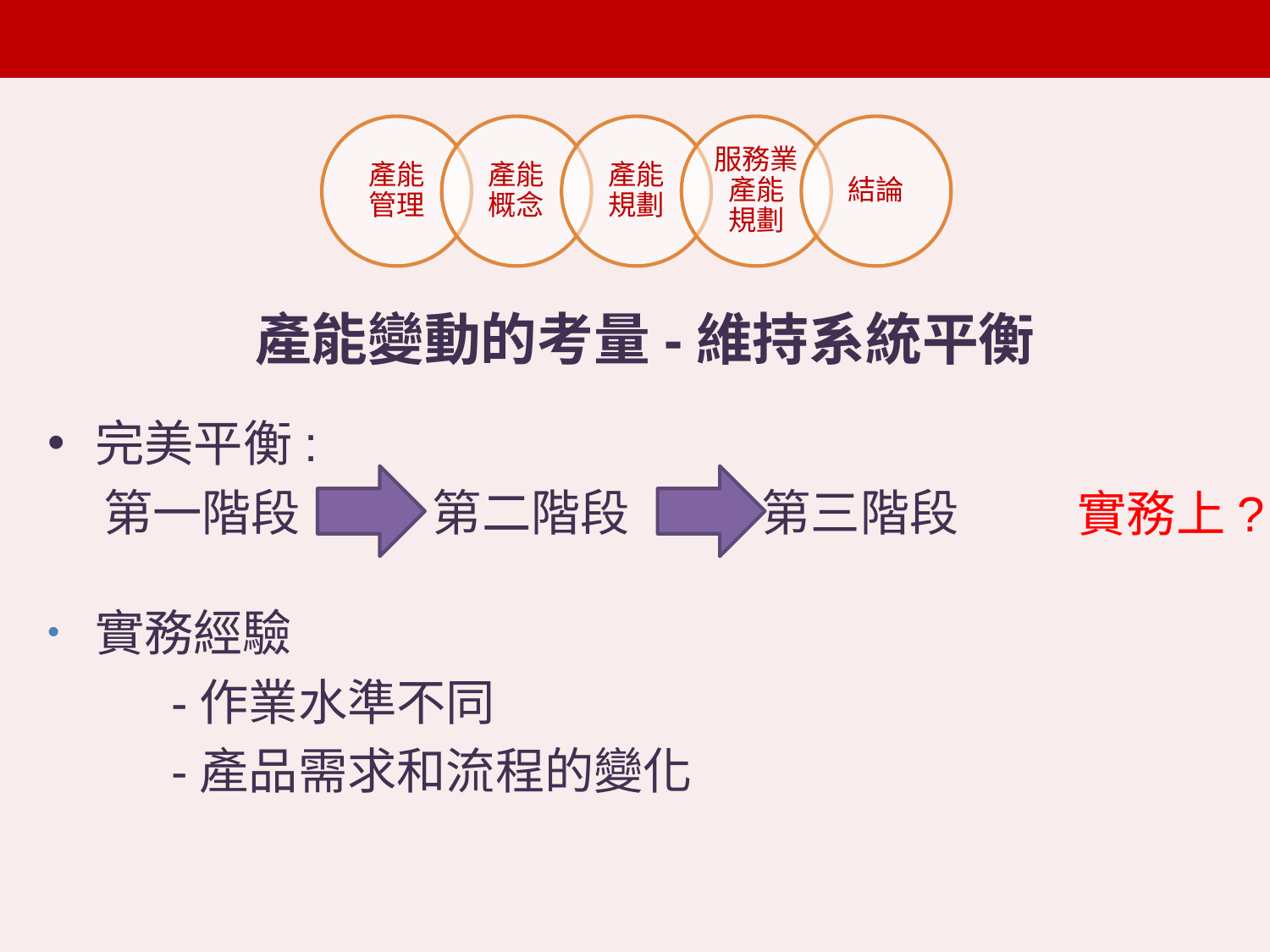

產能
管理
產能
概念
產能
規劃
服務業產能
規劃
結論
             產能變動的考量-維持系統平衡

完美平衡:
    第一階段            第二階段            第三階段

實務上?
實務經驗
         -作業水準不同
         -產品需求和流程的變化